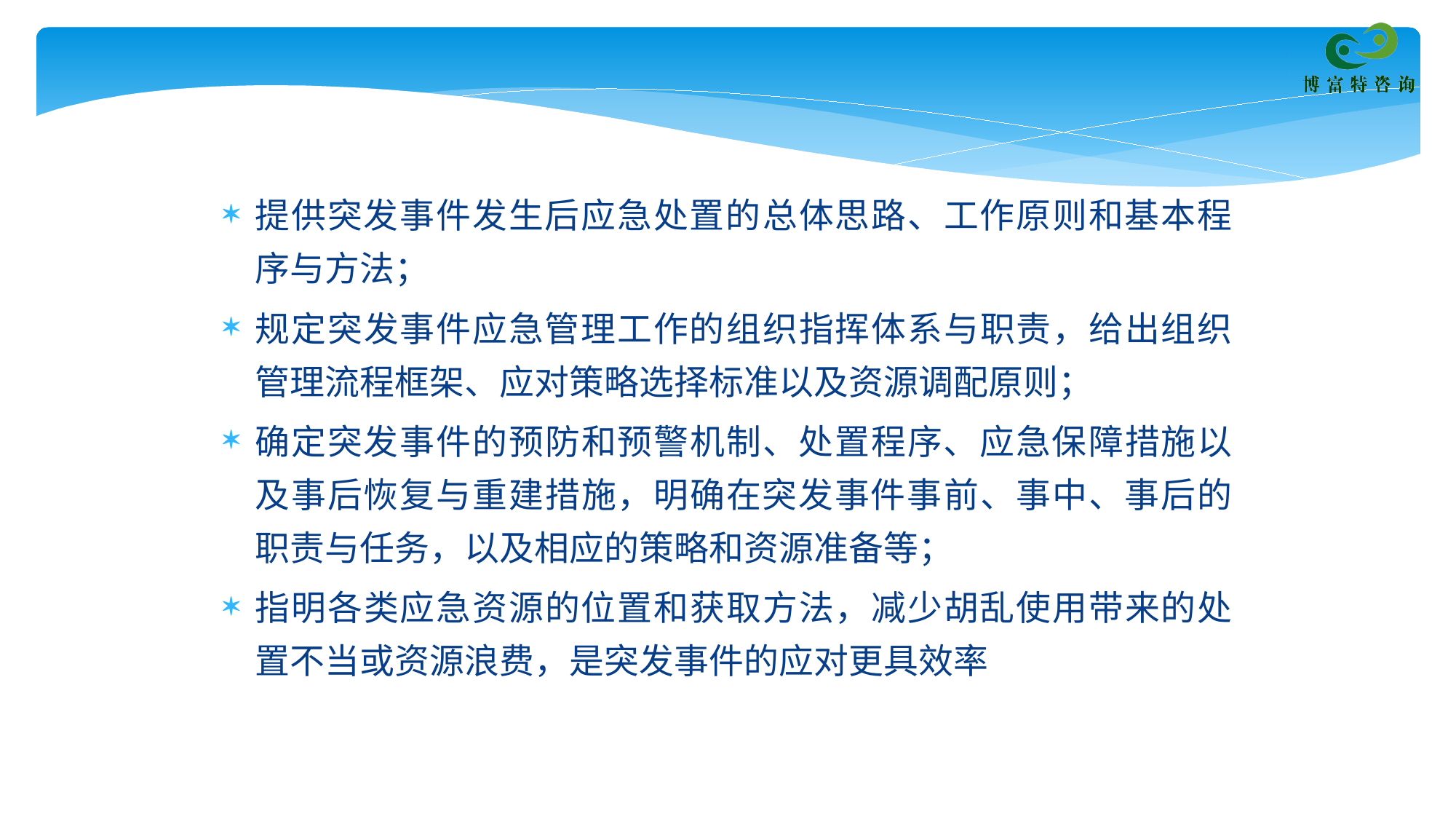

提供突发事件发生后应急处置的总体思路、工作原则和基本程序与方法；
规定突发事件应急管理工作的组织指挥体系与职责，给出组织管理流程框架、应对策略选择标准以及资源调配原则；
确定突发事件的预防和预警机制、处置程序、应急保障措施以及事后恢复与重建措施，明确在突发事件事前、事中、事后的职责与任务，以及相应的策略和资源准备等；
指明各类应急资源的位置和获取方法，减少胡乱使用带来的处置不当或资源浪费，是突发事件的应对更具效率